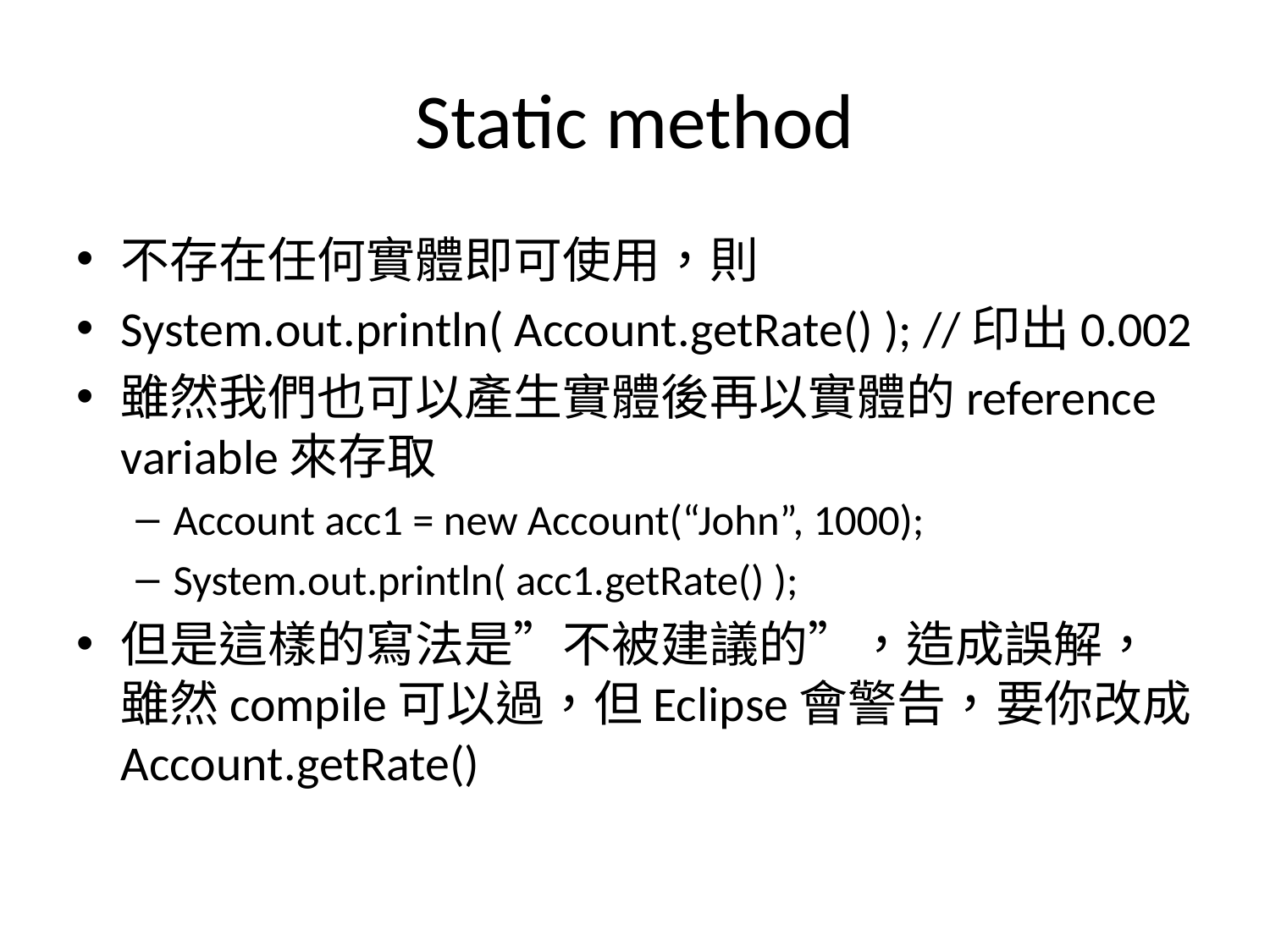

# Static method
不存在任何實體即可使用，則
System.out.println( Account.getRate() ); //印出0.002
雖然我們也可以產生實體後再以實體的reference variable來存取
Account acc1 = new Account(“John”, 1000);
System.out.println( acc1.getRate() );
但是這樣的寫法是”不被建議的”，造成誤解，雖然compile可以過，但Eclipse會警告，要你改成Account.getRate()